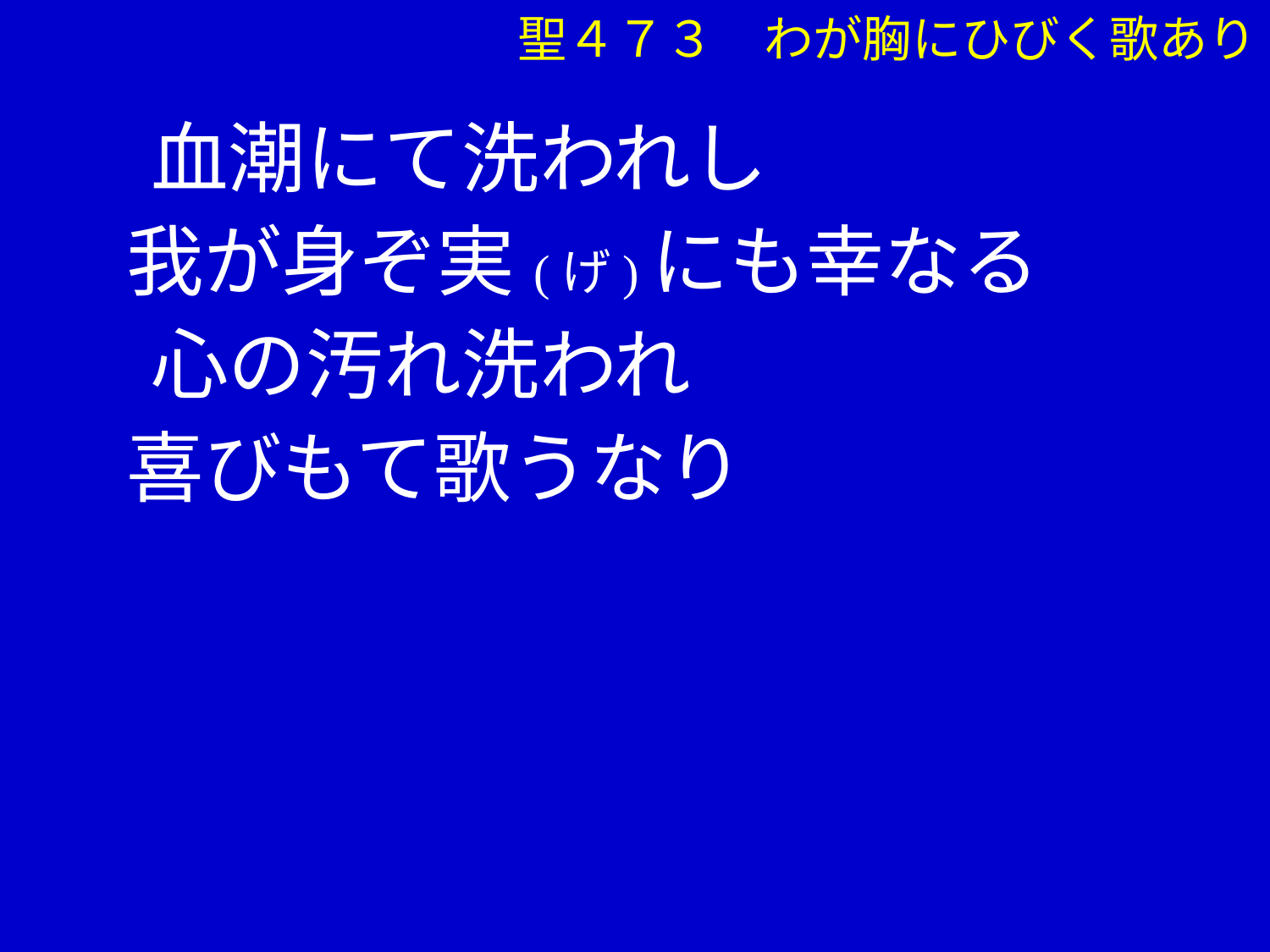

聖４７３　わが胸にひびく歌あり
　 血潮にて洗われし
   我が身ぞ実(げ)にも幸なる
　 心の汚れ洗われ
   喜びもて歌うなり